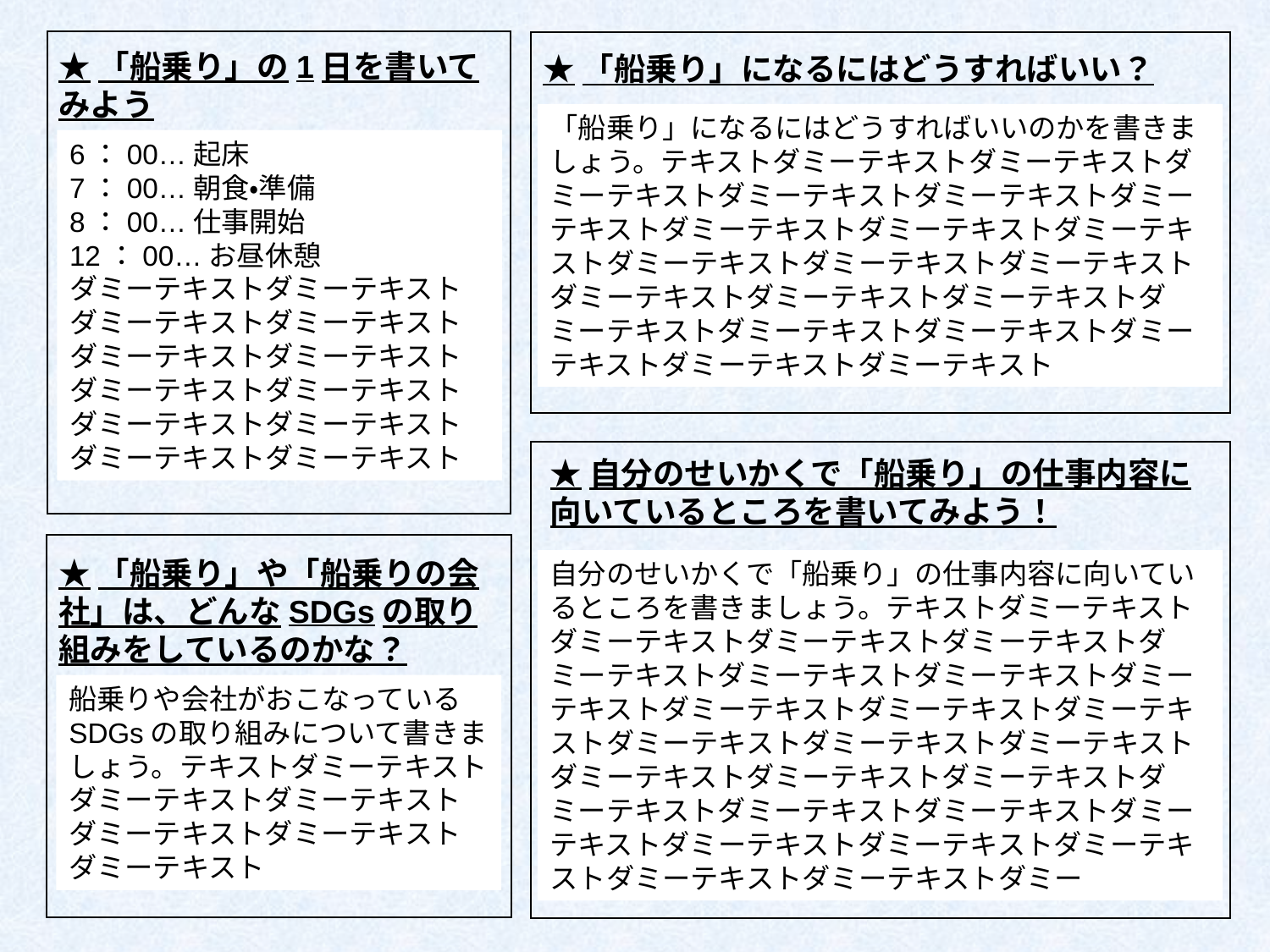

★「船乗り」の1日を書いてみよう
★「船乗り」になるにはどうすればいい？
「船乗り」になるにはどうすればいいのかを書きましょう。テキストダミーテキストダミーテキストダミーテキストダミーテキストダミーテキストダミーテキストダミーテキストダミーテキストダミーテキストダミーテキストダミーテキストダミーテキストダミーテキストダミーテキストダミーテキストダミーテキストダミーテキストダミーテキストダミーテキストダミーテキストダミーテキスト
6：00…起床
7：00…朝食・準備
8：00…仕事開始
12：00…お昼休憩
ダミーテキストダミーテキストダミーテキストダミーテキスト
ダミーテキストダミーテキスト
ダミーテキストダミーテキスト
ダミーテキストダミーテキスト
ダミーテキストダミーテキスト

★自分のせいかくで「船乗り」の仕事内容に向いているところを書いてみよう！

★「船乗り」や「船乗りの会社」は、どんなSDGsの取り組みをしているのかな？
自分のせいかくで「船乗り」の仕事内容に向いているところを書きましょう。テキストダミーテキストダミーテキストダミーテキストダミーテキストダミーテキストダミーテキストダミーテキストダミーテキストダミーテキストダミーテキストダミーテキストダミーテキストダミーテキストダミーテキストダミーテキストダミーテキストダミーテキストダミーテキストダミーテキストダミーテキストダミーテキストダミーテキストダミーテキストダミーテキストダミーテキストダミーテキストダミー
船乗りや会社がおこなっているSDGsの取り組みについて書きましょう。テキストダミーテキストダミーテキストダミーテキストダミーテキストダミーテキストダミーテキスト